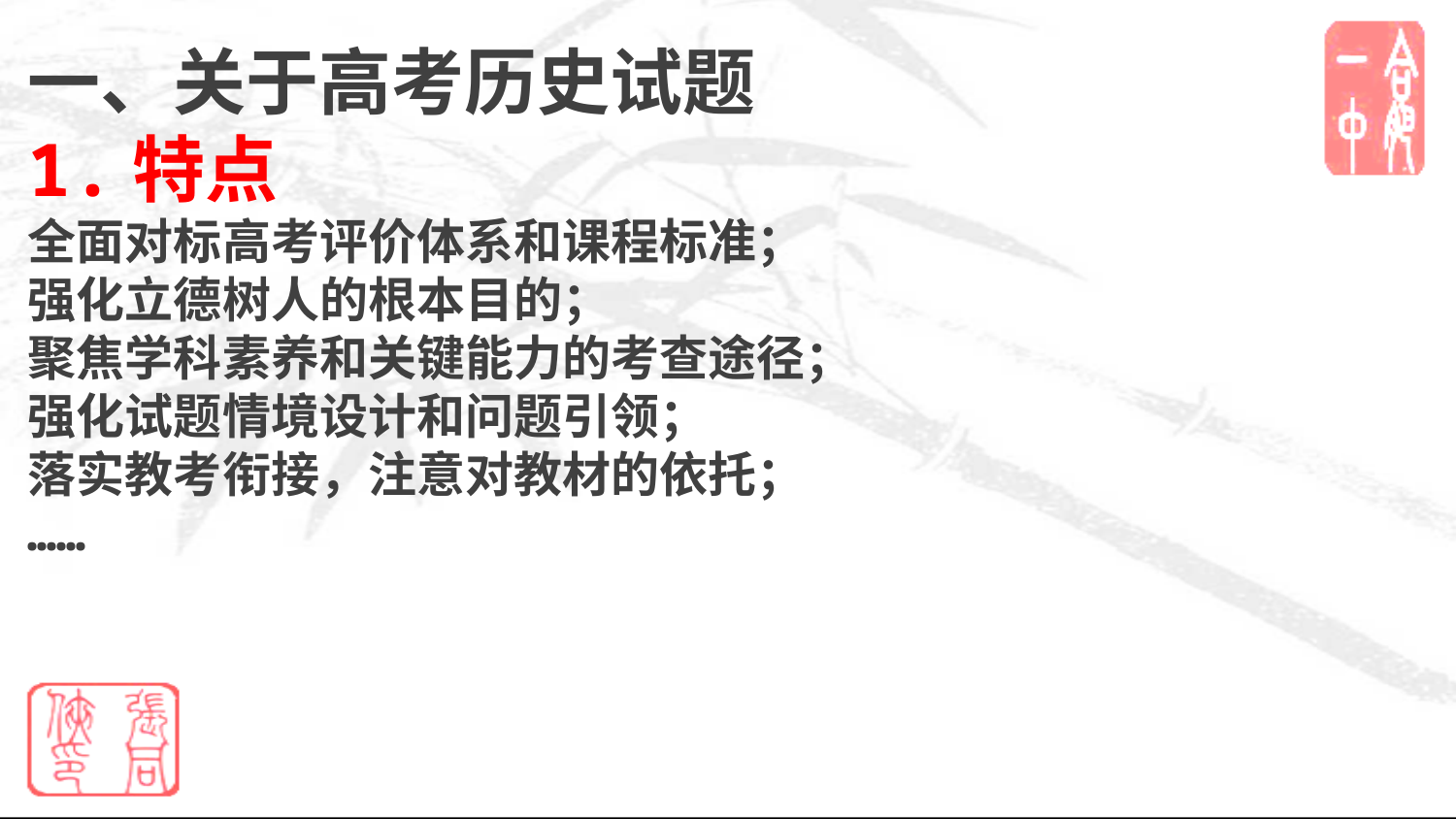

一、关于高考历史试题
1.特点
全面对标高考评价体系和课程标准；
强化立德树人的根本目的；
聚焦学科素养和关键能力的考查途径；
强化试题情境设计和问题引领；
落实教考衔接，注意对教材的依托；
……